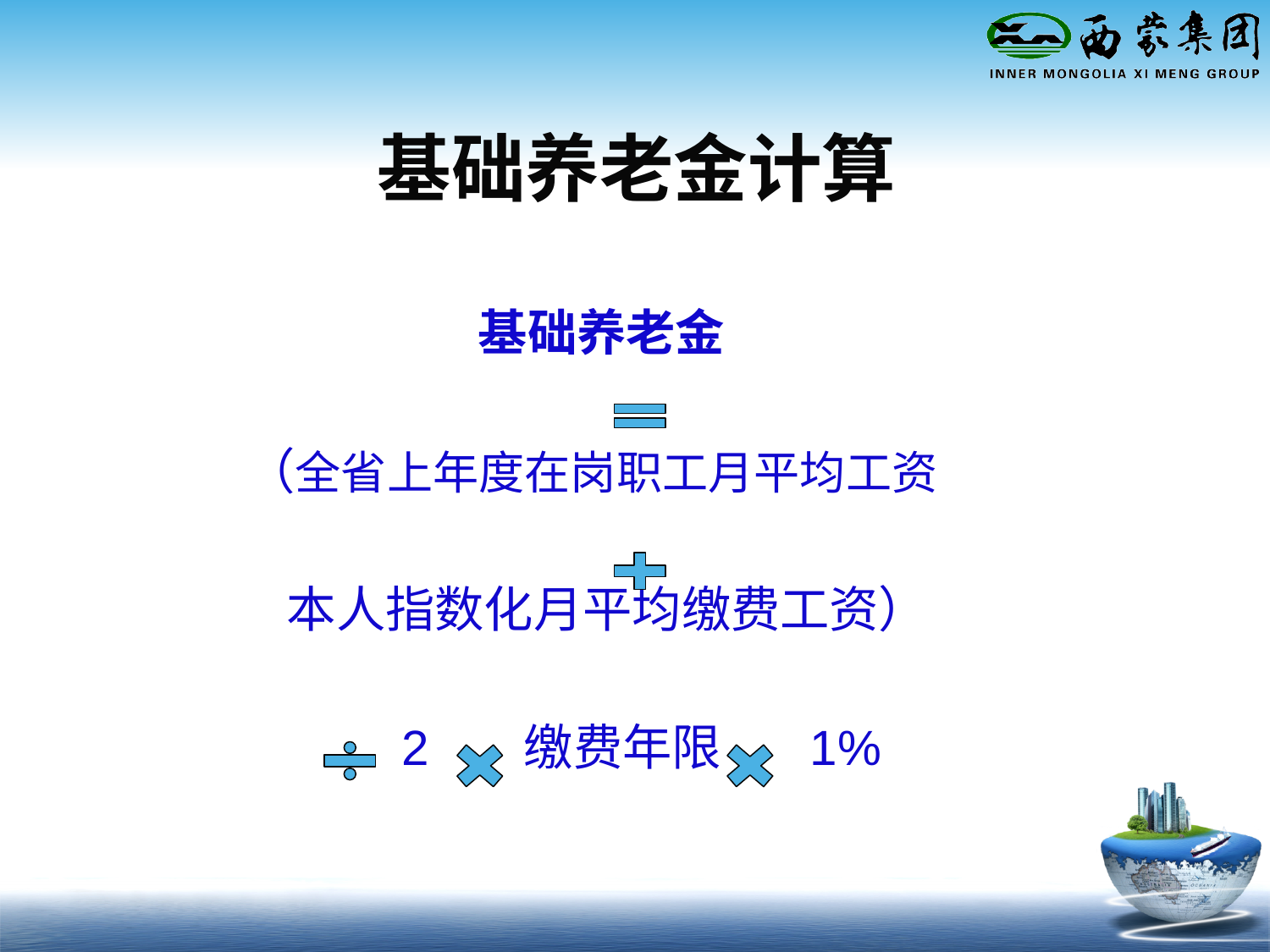

基础养老金计算

基础养老金

（全省上年度在岗职工月平均工资

本人指数化月平均缴费工资）

 2      缴费年限       1%